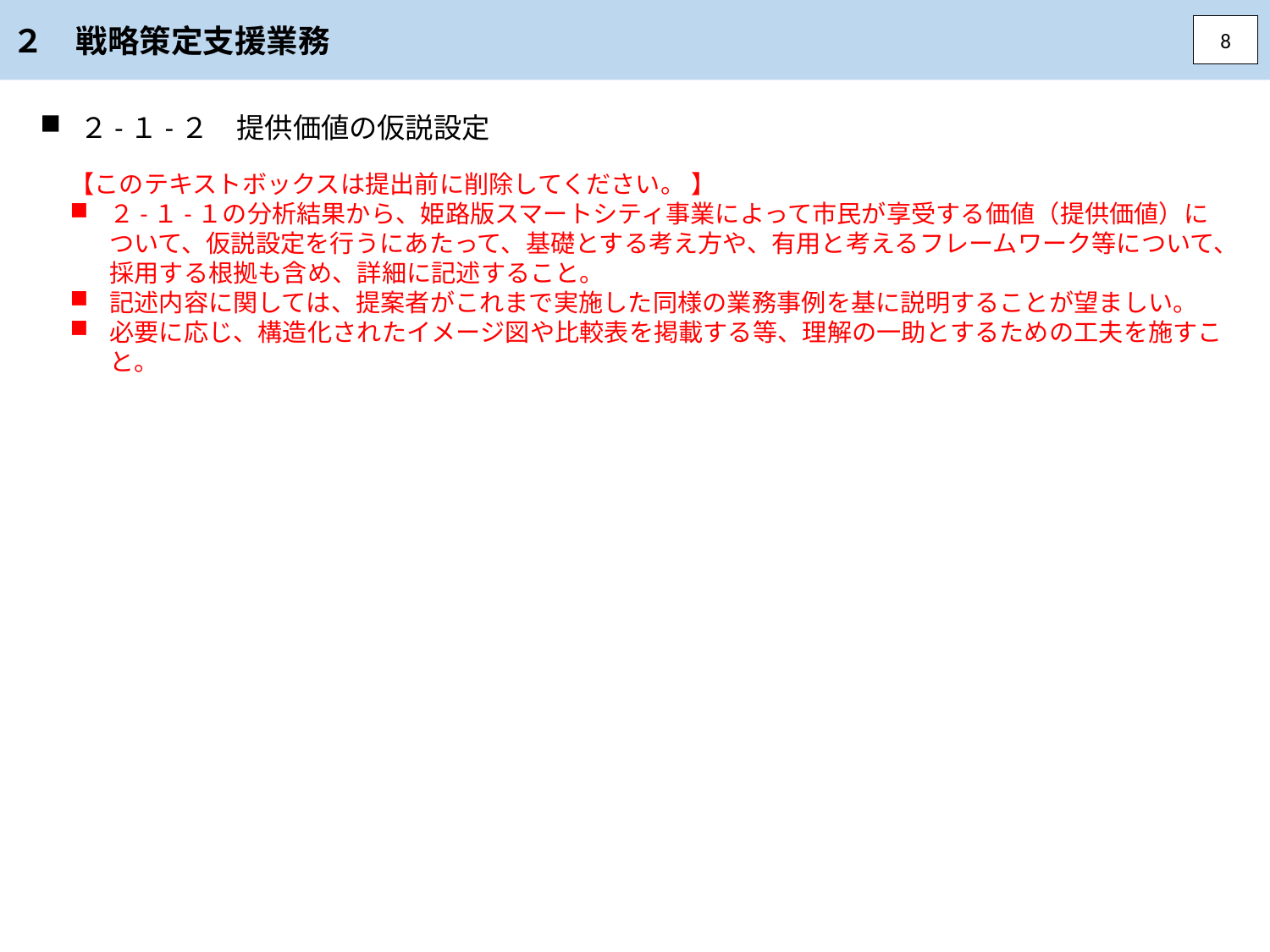

２　戦略策定支援業務
8
２-１-２　提供価値の仮説設定
【このテキストボックスは提出前に削除してください。 】
２-１-１の分析結果から、姫路版スマートシティ事業によって市民が享受する価値（提供価値）について、仮説設定を行うにあたって、基礎とする考え方や、有用と考えるフレームワーク等について、採用する根拠も含め、詳細に記述すること。
記述内容に関しては、提案者がこれまで実施した同様の業務事例を基に説明することが望ましい。
必要に応じ、構造化されたイメージ図や比較表を掲載する等、理解の一助とするための工夫を施すこと。